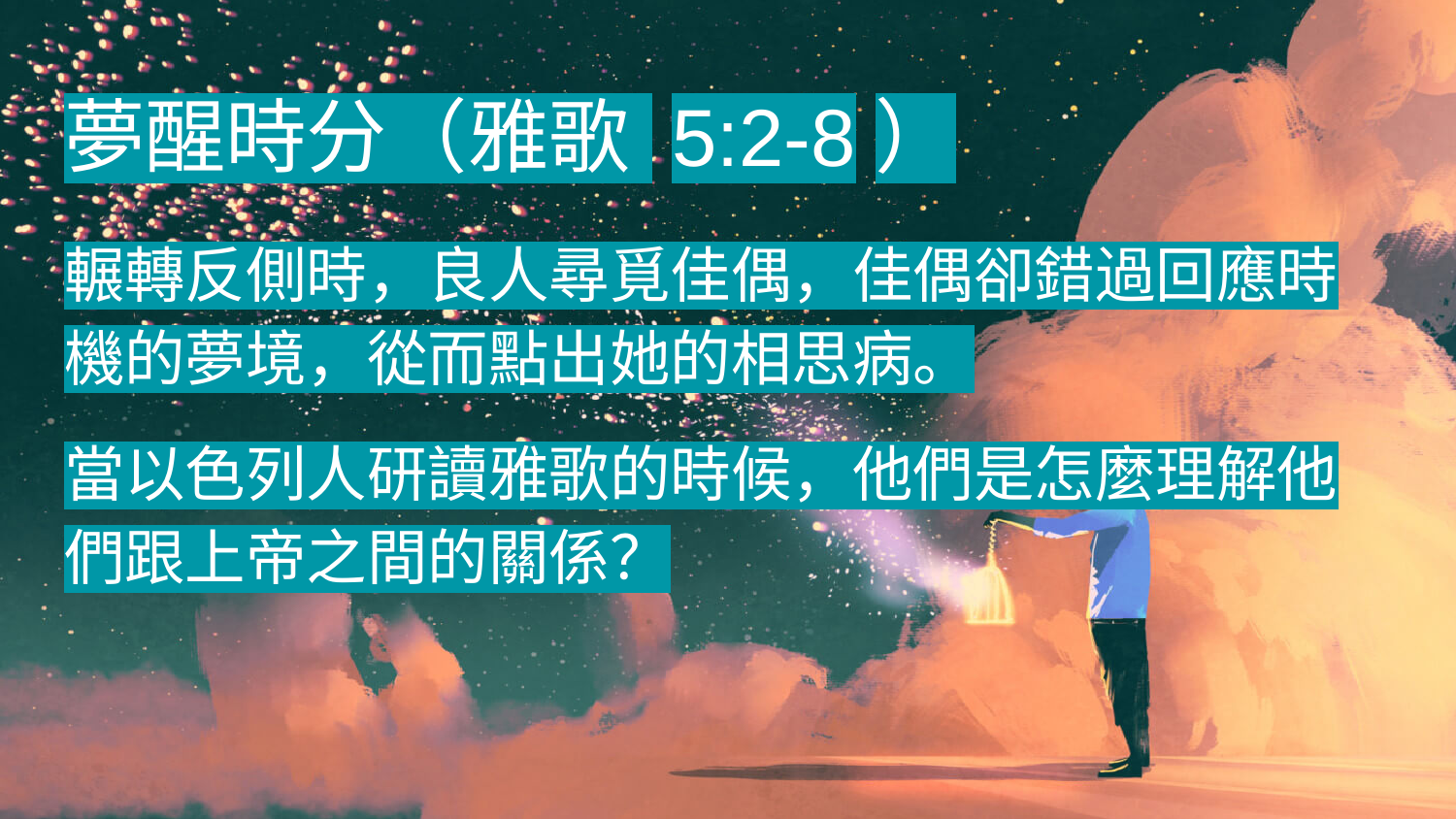

# 夢醒時分（雅歌 5:2-8）
輾轉反側時，良人尋覓佳偶，佳偶卻錯過回應時機的夢境，從而點出她的相思病。
當以色列人研讀雅歌的時候，他們是怎麼理解他們跟上帝之間的關係？